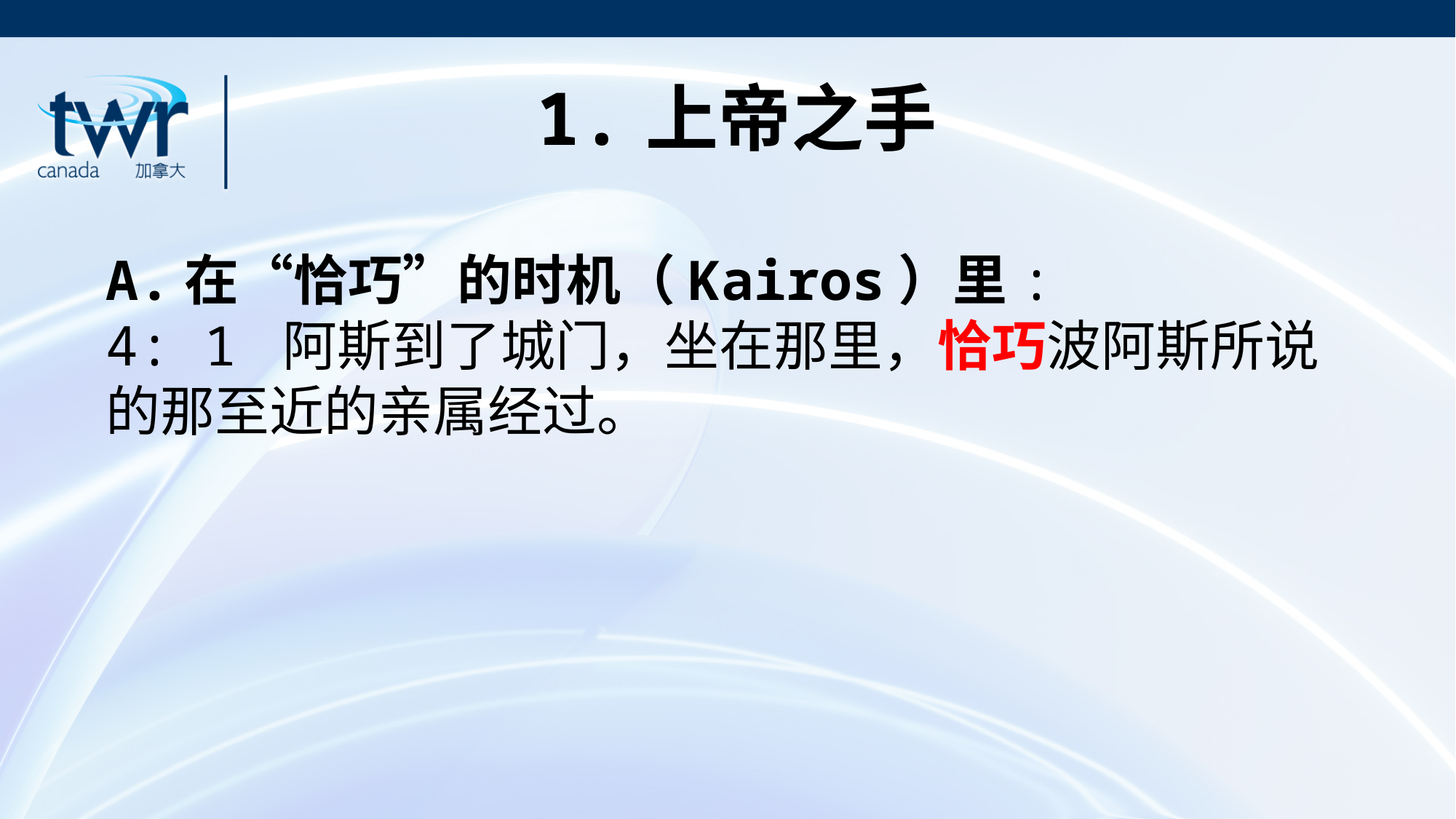

1.	上帝之手
A.在“恰巧”的时机（Kairos）里:
4: 1 阿斯到了城门，坐在那里，恰巧波阿斯所说的那至近的亲属经过。